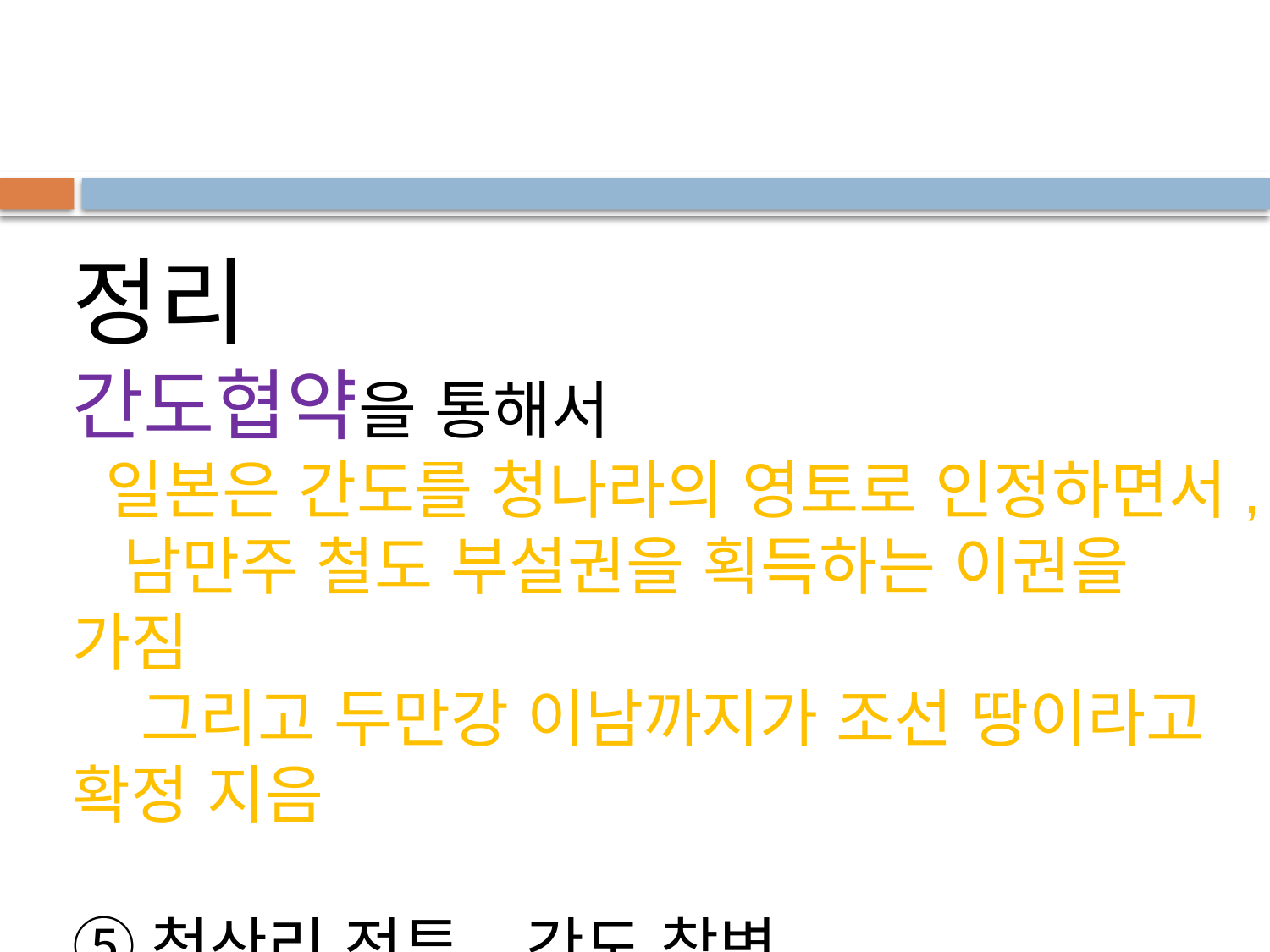

정리
간도협약을 통해서
 일본은 간도를 청나라의 영토로 인정하면서,
  남만주 철도 부설권을 획득하는 이권을 가짐
   그리고 두만강 이남까지가 조선 땅이라고 확정 지음

⑤청산리 전투, 간도 참변